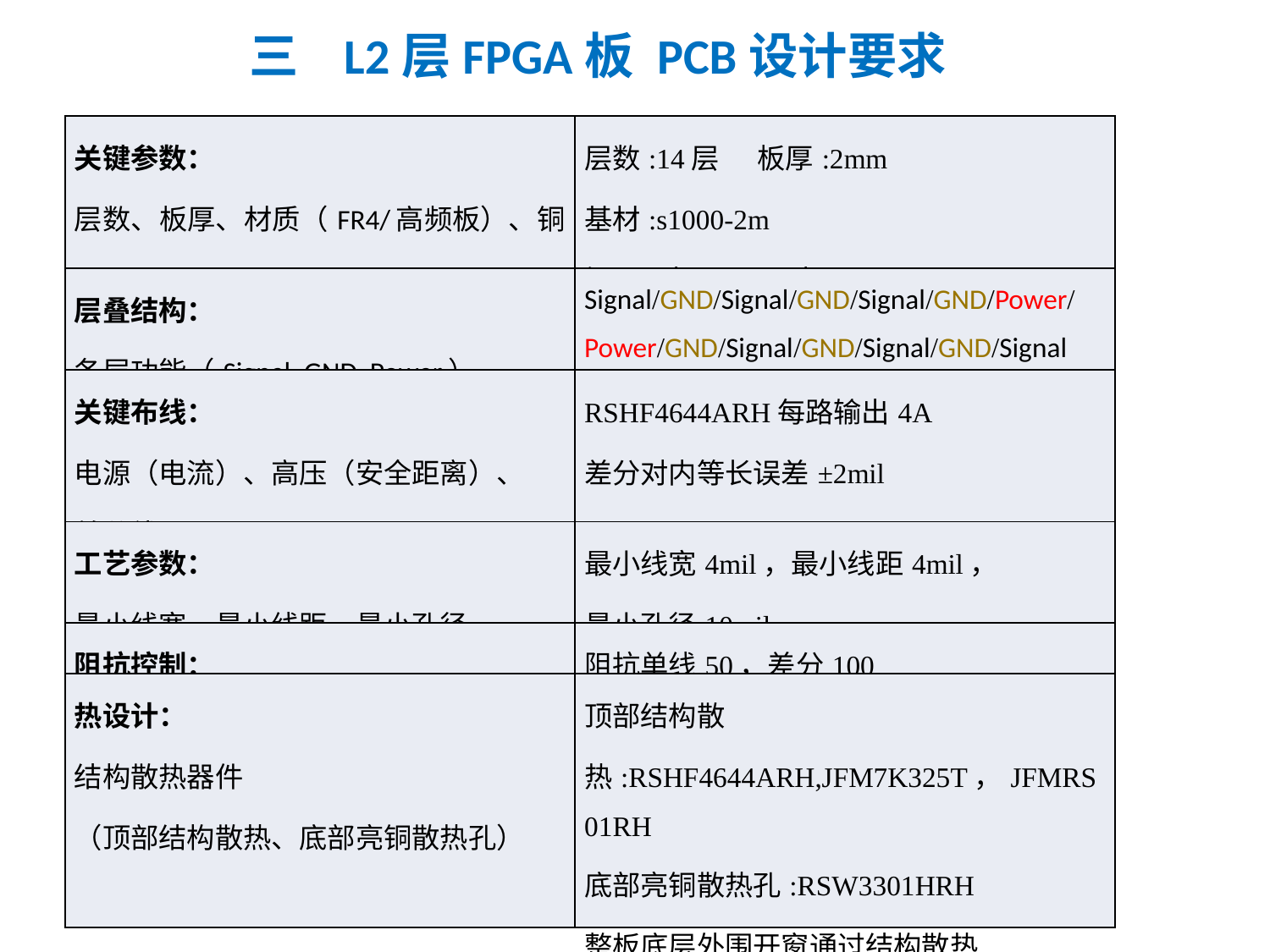

三   L2层FPGA板 PCB设计要求
| 关键参数： 层数、板厚、材质（FR4/高频板）、铜厚 | 层数:14层 板厚:2mm 基材:s1000-2m 铜厚:表层1OZ,内层0.5OZ |
| --- | --- |
| 层叠结构： 各层功能（Signal, GND, Power） | Signal/GND/Signal/GND/Signal/GND/Power/ Power/GND/Signal/GND/Signal/GND/Signal |
| 关键布线： 电源（电流）、高压（安全距离）、 差分线 | RSHF4644ARH每路输出4A 差分对内等长误差±2mil |
| 工艺参数： 最小线宽、最小线距、最小孔径 | 最小线宽4mil，最小线距4mil， 最小孔径10mil |
| 阻抗控制： | 阻抗单线50，差分100 |
| 热设计： 结构散热器件 （顶部结构散热、底部亮铜散热孔） | 顶部结构散热:RSHF4644ARH,JFM7K325T，JFMRS01RH 底部亮铜散热孔:RSW3301HRH 整板底层外围开窗通过结构散热 |